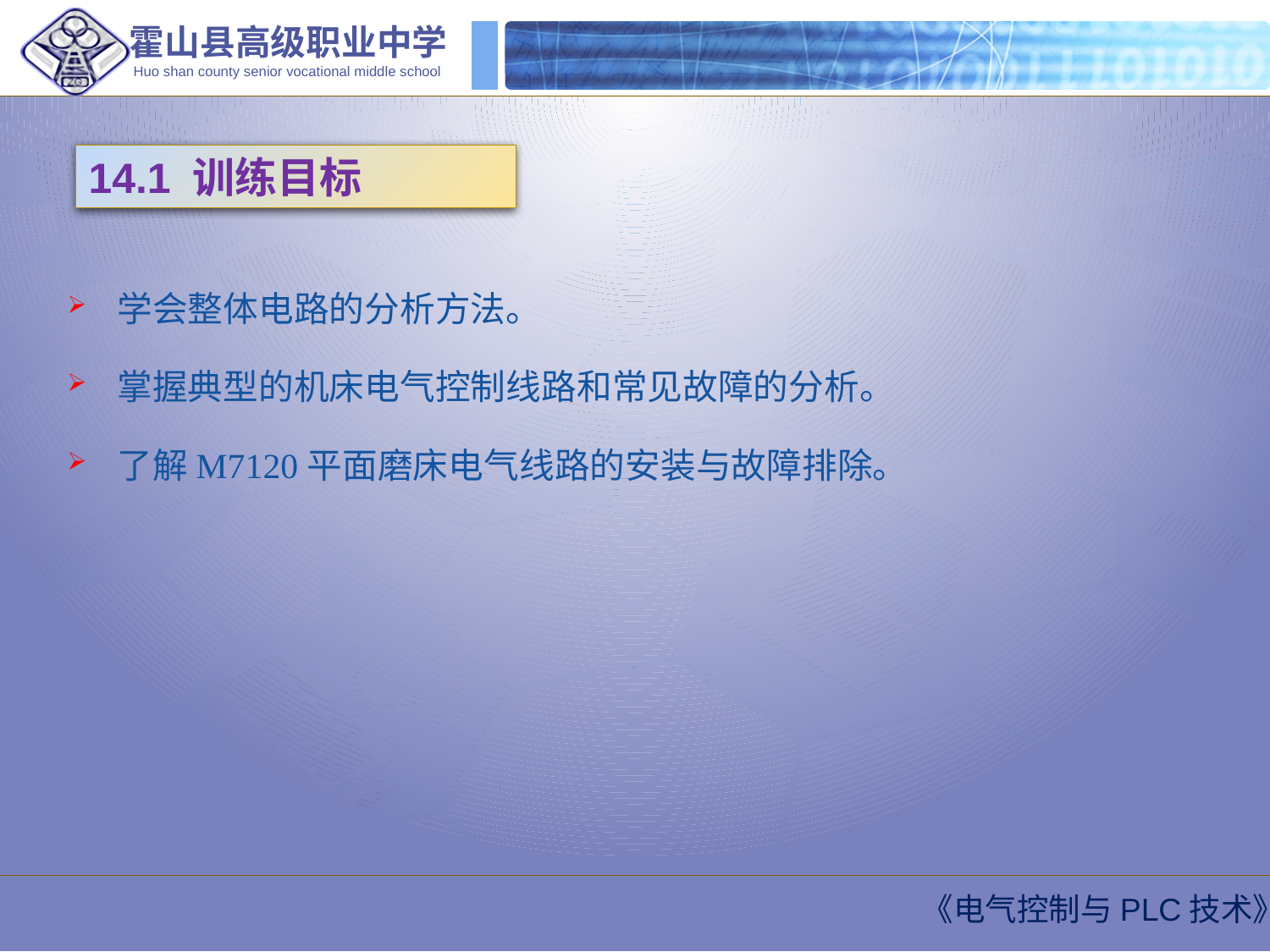

14.1 训练目标
学会整体电路的分析方法。
掌握典型的机床电气控制线路和常见故障的分析。
了解M7120平面磨床电气线路的安装与故障排除。